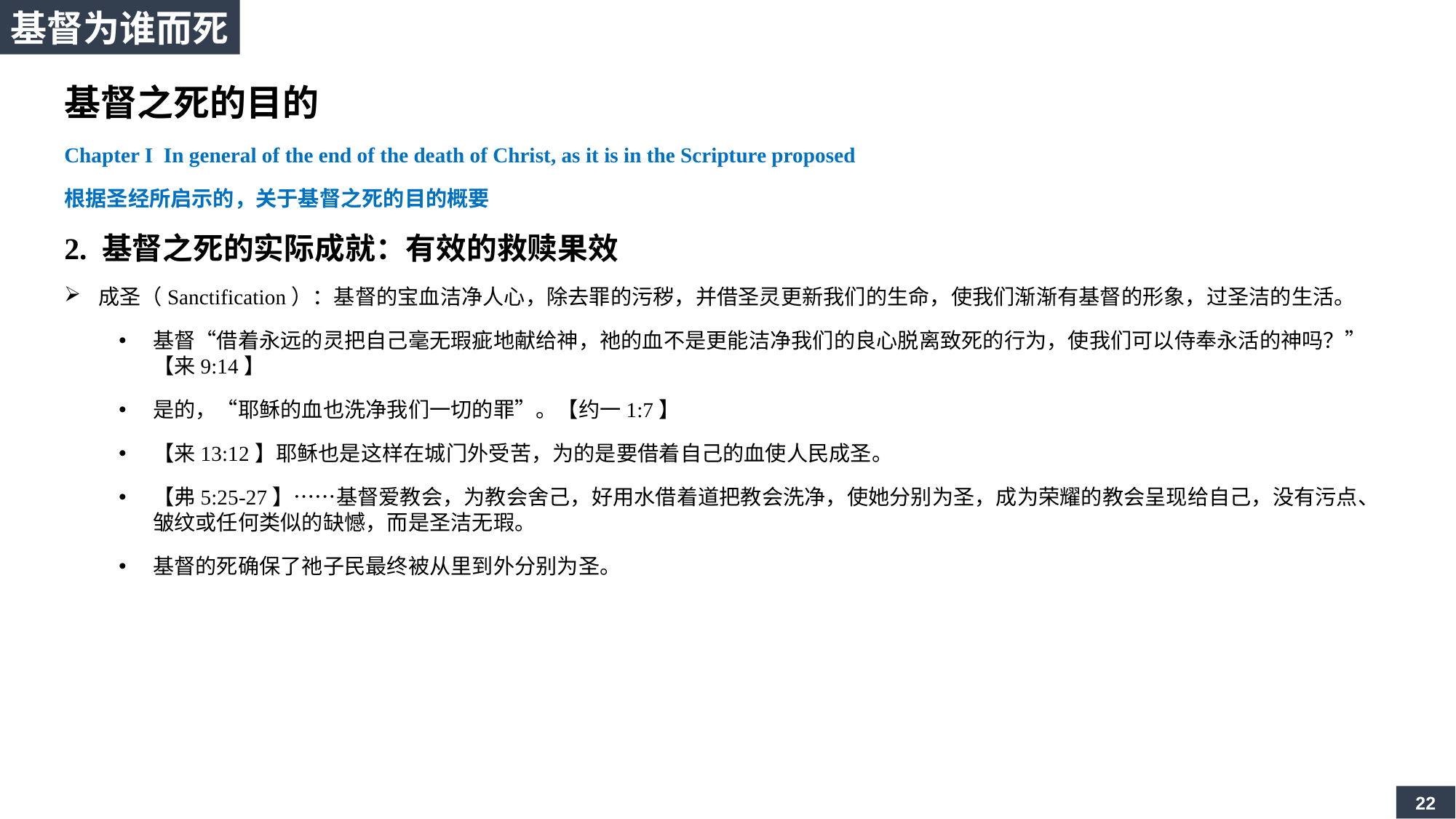

基督为谁而死
基督之死的目的
Chapter I  In general of the end of the death of Christ, as it is in the Scripture proposed
根据圣经所启示的，关于基督之死的目的概要
2. 基督之死的实际成就：有效的救赎果效
成圣（Sanctification）：基督的宝血洁净人心，除去罪的污秽，并借圣灵更新我们的生命，使我们渐渐有基督的形象，过圣洁的生活。
基督“借着永远的灵把自己毫无瑕疵地献给神，祂的血不是更能洁净我们的良心脱离致死的行为，使我们可以侍奉永活的神吗？”【来9:14】
是的，“耶稣的血也洗净我们一切的罪”。【约一1:7】
【来13:12】耶稣也是这样在城门外受苦，为的是要借着自己的血使人民成圣。
【弗5:25-27】……基督爱教会，为教会舍己，好用水借着道把教会洗净，使她分别为圣，成为荣耀的教会呈现给自己，没有污点、皱纹或任何类似的缺憾，而是圣洁无瑕。
基督的死确保了祂子民最终被从里到外分别为圣。
22